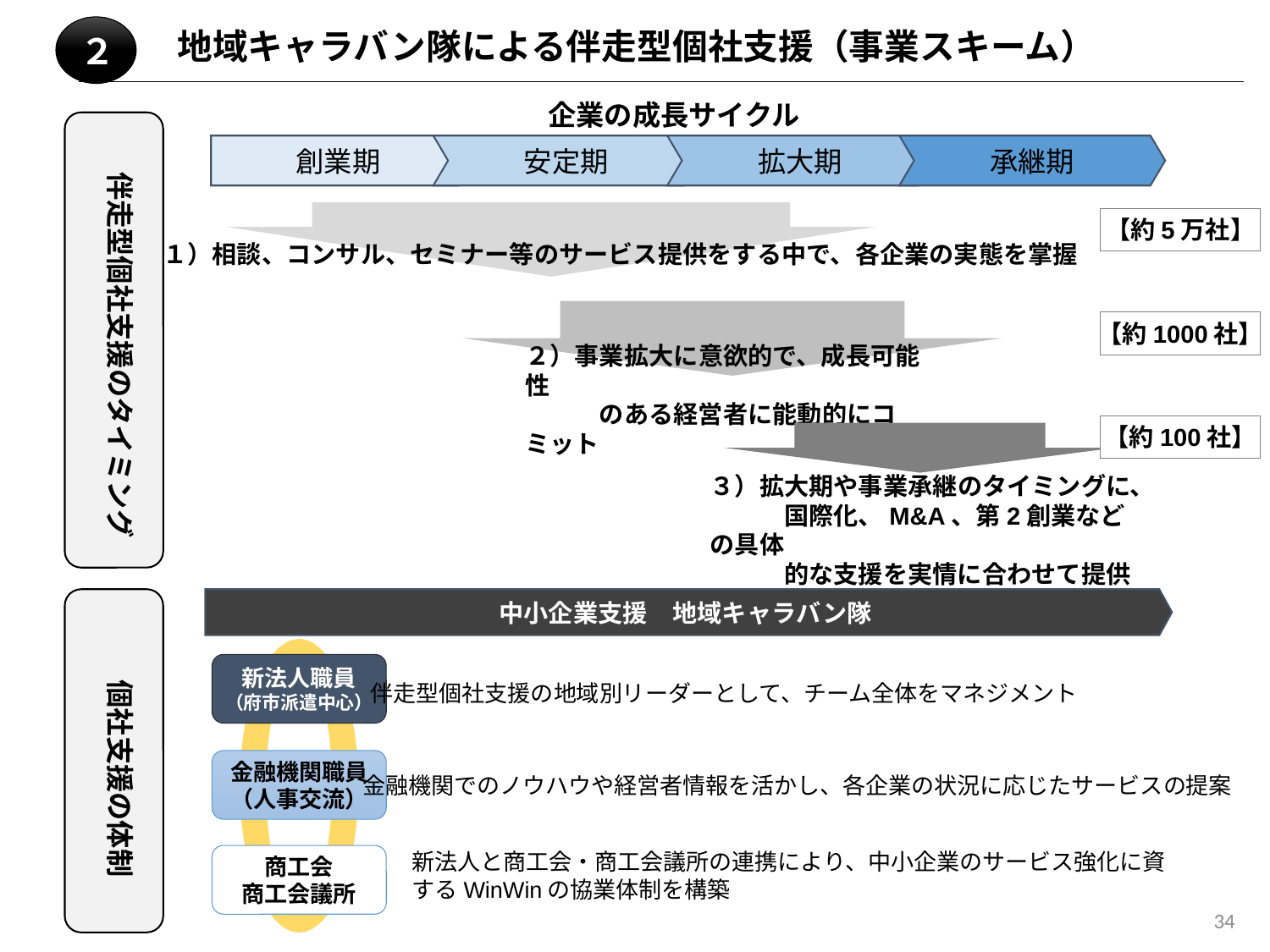

２
地域キャラバン隊による伴走型個社支援（事業スキーム）
企業の成長サイクル

創業期
安定期
拡大期
承継期
伴走型個社支援のタイミング

【約5万社】
１）相談、コンサル、セミナー等のサービス提供をする中で、各企業の実態を掌握

【約1000社】
２）事業拡大に意欲的で、成長可能性
　　　のある経営者に能動的にコミット
【約100社】

３）拡大期や事業承継のタイミングに、
　　　国際化、M&A、第2創業などの具体
　　　的な支援を実情に合わせて提供

中小企業支援　地域キャラバン隊

新法人職員
（府市派遣中心）
個社支援の体制
伴走型個社支援の地域別リーダーとして、チーム全体をマネジメント
金融機関職員
（人事交流）
金融機関でのノウハウや経営者情報を活かし、各企業の状況に応じたサービスの提案
新法人と商工会・商工会議所の連携により、中小企業のサービス強化に資するWinWinの協業体制を構築
商工会
商工会議所
34